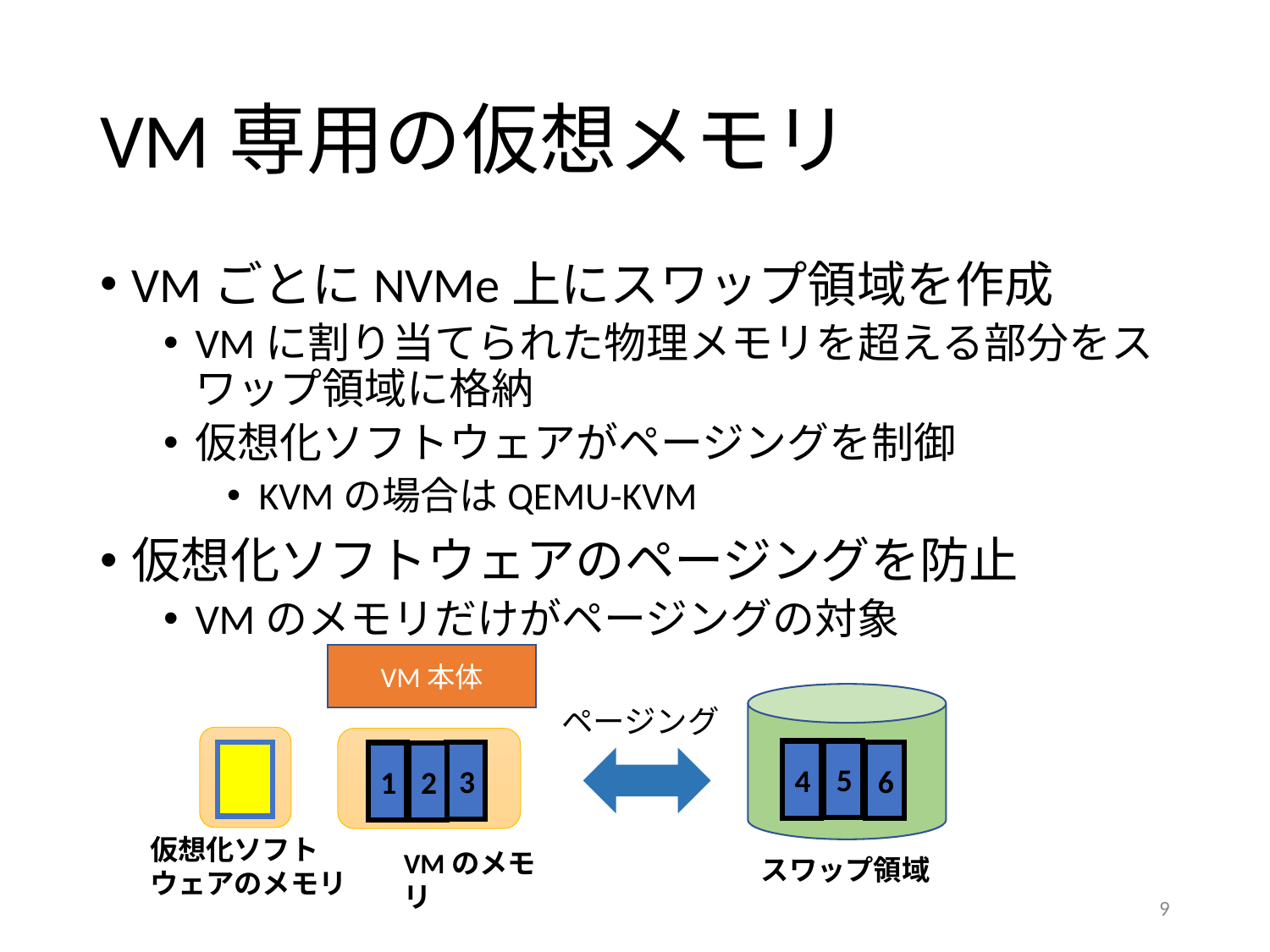

# VM専用の仮想メモリ
VMごとにNVMe上にスワップ領域を作成
VMに割り当てられた物理メモリを超える部分をスワップ領域に格納
仮想化ソフトウェアがページングを制御
KVMの場合はQEMU-KVM
仮想化ソフトウェアのページングを防止
VMのメモリだけがページングの対象

VM本体
ディスク
ページング

4
5
6
3

1
2

仮想化ソフトウェアのメモリ
VMのメモリ
スワップ領域
9